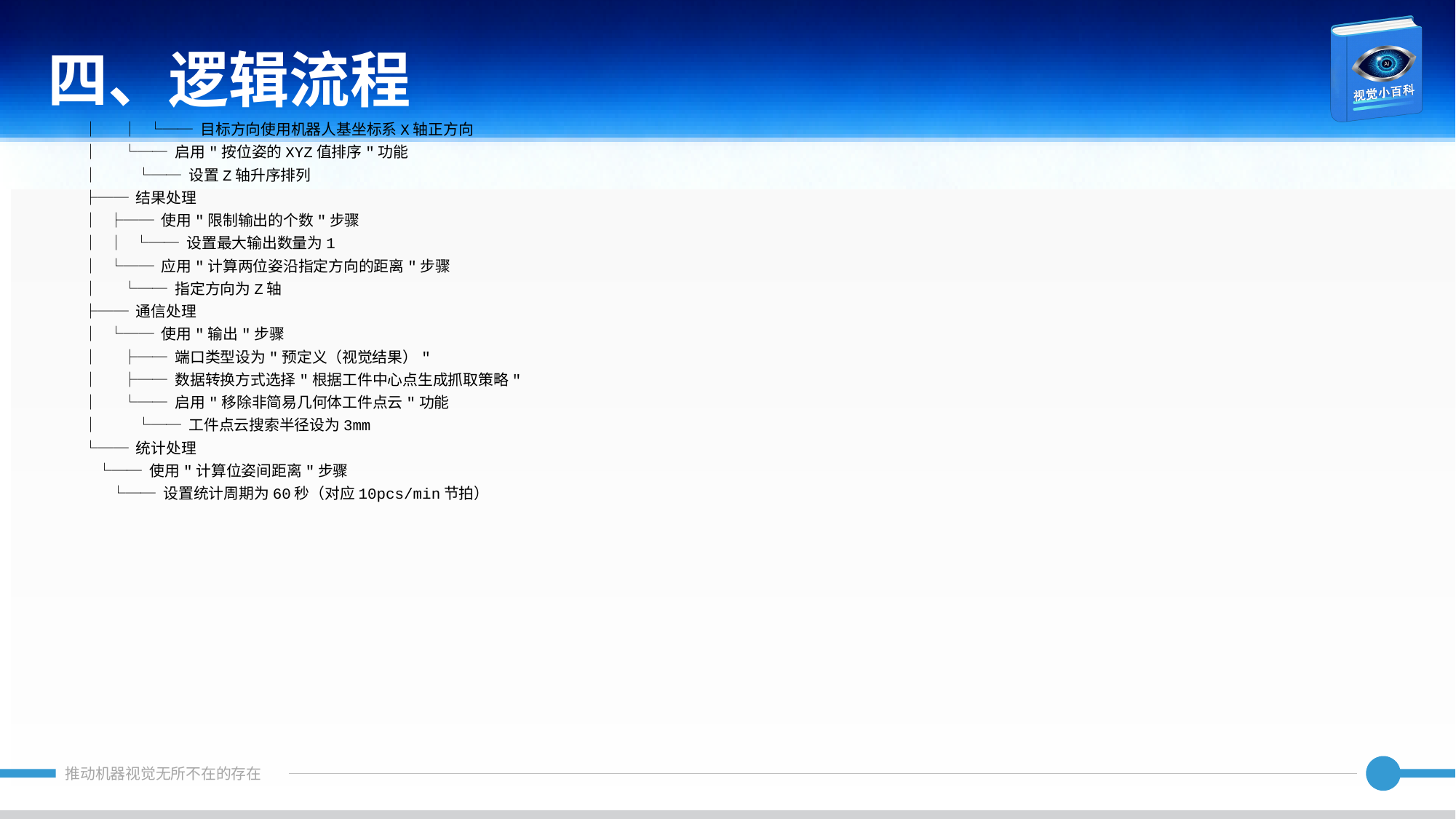

四、逻辑流程

│       │   └── 目标方向使用机器人基坐标系X轴正方向
│       └── 启用"按位姿的XYZ值排序"功能
│           └── 设置Z轴升序排列
├── 结果处理
│   ├── 使用"限制输出的个数"步骤
│   │   └── 设置最大输出数量为1
│   └── 应用"计算两位姿沿指定方向的距离"步骤
│       └── 指定方向为Z轴
├── 通信处理
│   └── 使用"输出"步骤
│       ├── 端口类型设为"预定义（视觉结果）"
│       ├── 数据转换方式选择"根据工件中心点生成抓取策略"
│       └── 启用"移除非简易几何体工件点云"功能
│           └── 工件点云搜索半径设为3mm
└── 统计处理
    └── 使用"计算位姿间距离"步骤
        └── 设置统计周期为60秒（对应10pcs/min节拍）
10